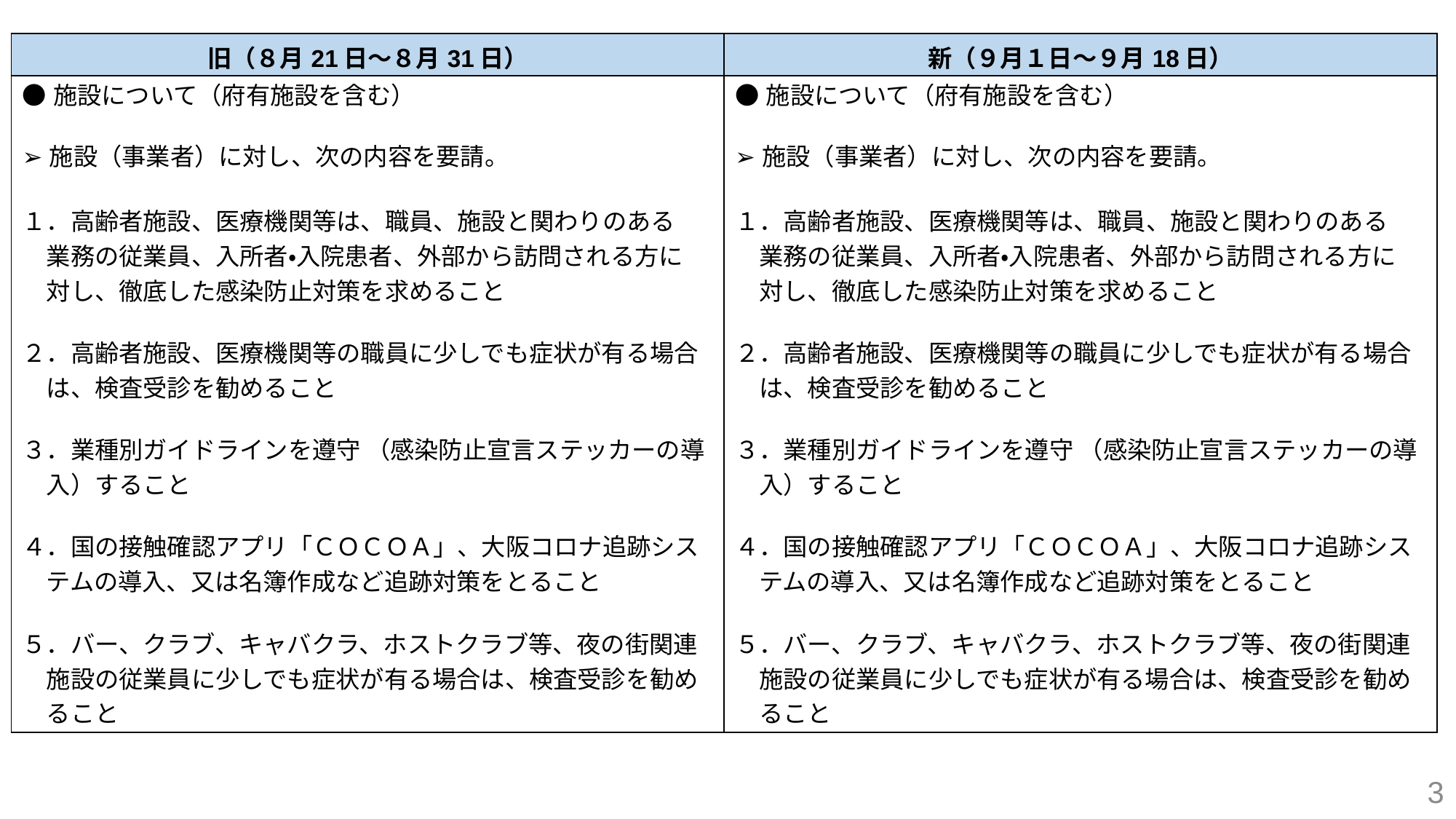

| 旧（８月21日～８月31日） | 新（９月１日～９月18日） |
| --- | --- |
| ●施設について（府有施設を含む） ➢施設（事業者）に対し、次の内容を要請。 １．高齢者施設、医療機関等は、職員、施設と関わりのある 　業務の従業員、入所者・入院患者、外部から訪問される方に 　対し、徹底した感染防止対策を求めること ２．高齢者施設、医療機関等の職員に少しでも症状が有る場合 　は、検査受診を勧めること ３．業種別ガイドラインを遵守 （感染防止宣言ステッカーの導 　入）すること ４．国の接触確認アプリ「ＣＯＣＯＡ」、大阪コロナ追跡シス 　テムの導入、又は名簿作成など追跡対策をとること ５．バー、クラブ、キャバクラ、ホストクラブ等、夜の街関連 　施設の従業員に少しでも症状が有る場合は、検査受診を勧め 　ること | ●施設について（府有施設を含む） ➢施設（事業者）に対し、次の内容を要請。 １．高齢者施設、医療機関等は、職員、施設と関わりのある 　業務の従業員、入所者・入院患者、外部から訪問される方に 　対し、徹底した感染防止対策を求めること ２．高齢者施設、医療機関等の職員に少しでも症状が有る場合 　は、検査受診を勧めること ３．業種別ガイドラインを遵守 （感染防止宣言ステッカーの導 　入）すること ４．国の接触確認アプリ「ＣＯＣＯＡ」、大阪コロナ追跡シス 　テムの導入、又は名簿作成など追跡対策をとること ５．バー、クラブ、キャバクラ、ホストクラブ等、夜の街関連 　施設の従業員に少しでも症状が有る場合は、検査受診を勧め 　ること |

3